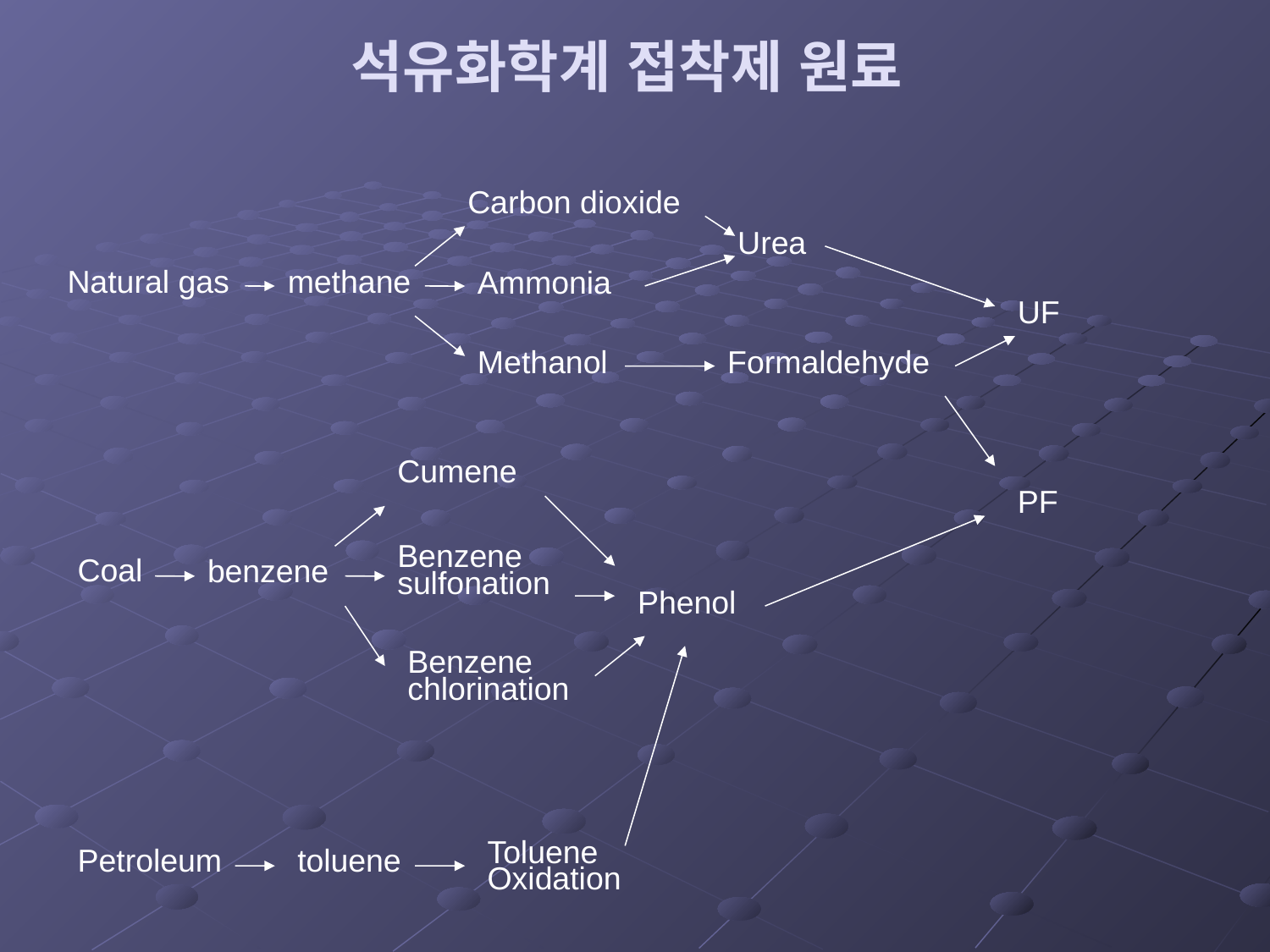

# 석유화학계 접착제 원료
Carbon dioxide

Urea

Natural gas
methane
Ammonia

UF

Methanol
Formaldehyde

Cumene
PF

Benzene
sulfonation
Coal
benzene

Phenol

Benzene
chlorination

Petroleum
toluene
Toluene
Oxidation